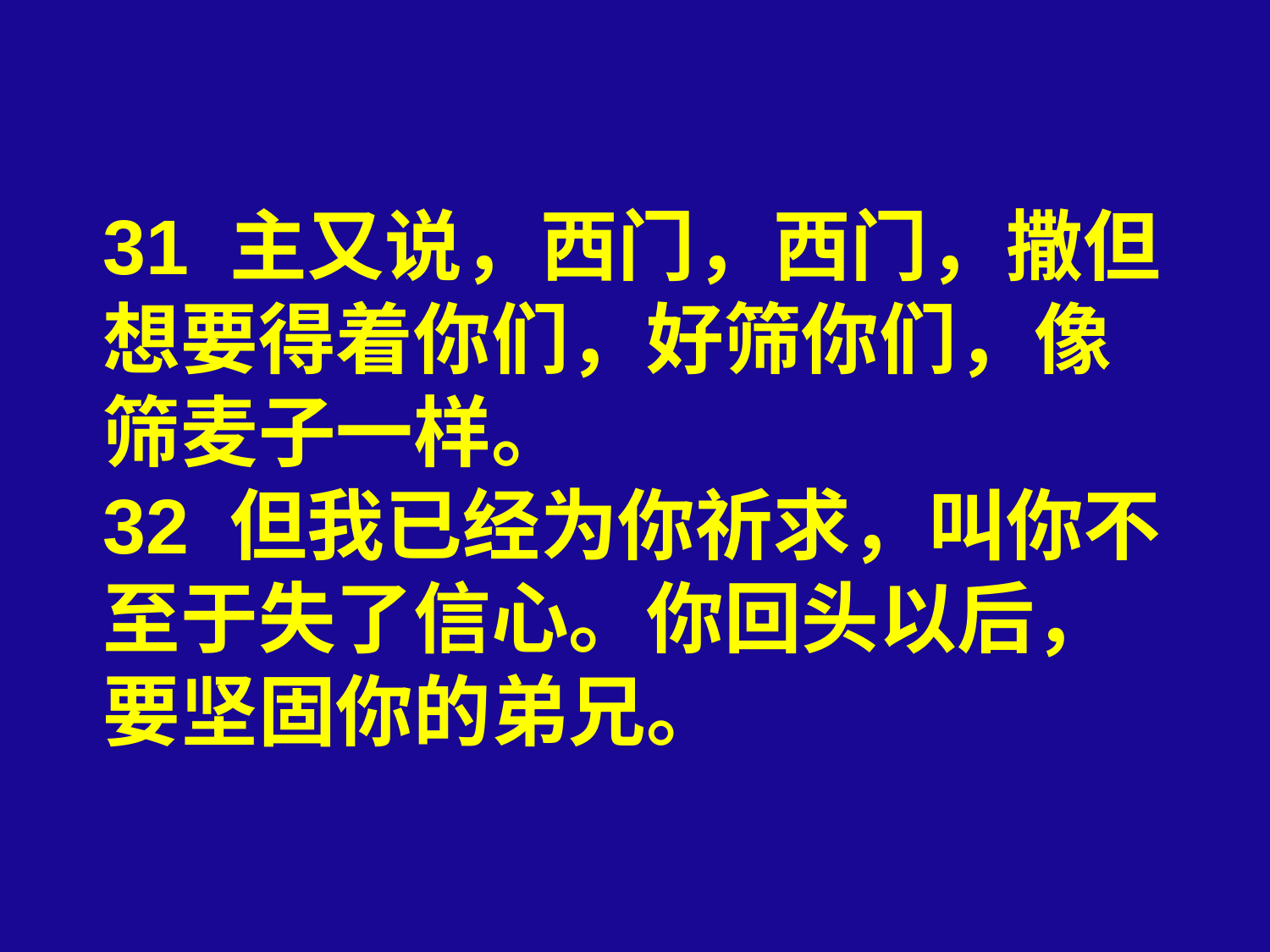

# 31 主又说，西门，西门，撒但想要得着你们，好筛你们，像筛麦子一样。 32 但我已经为你祈求，叫你不至于失了信心。你回头以后，要坚固你的弟兄。